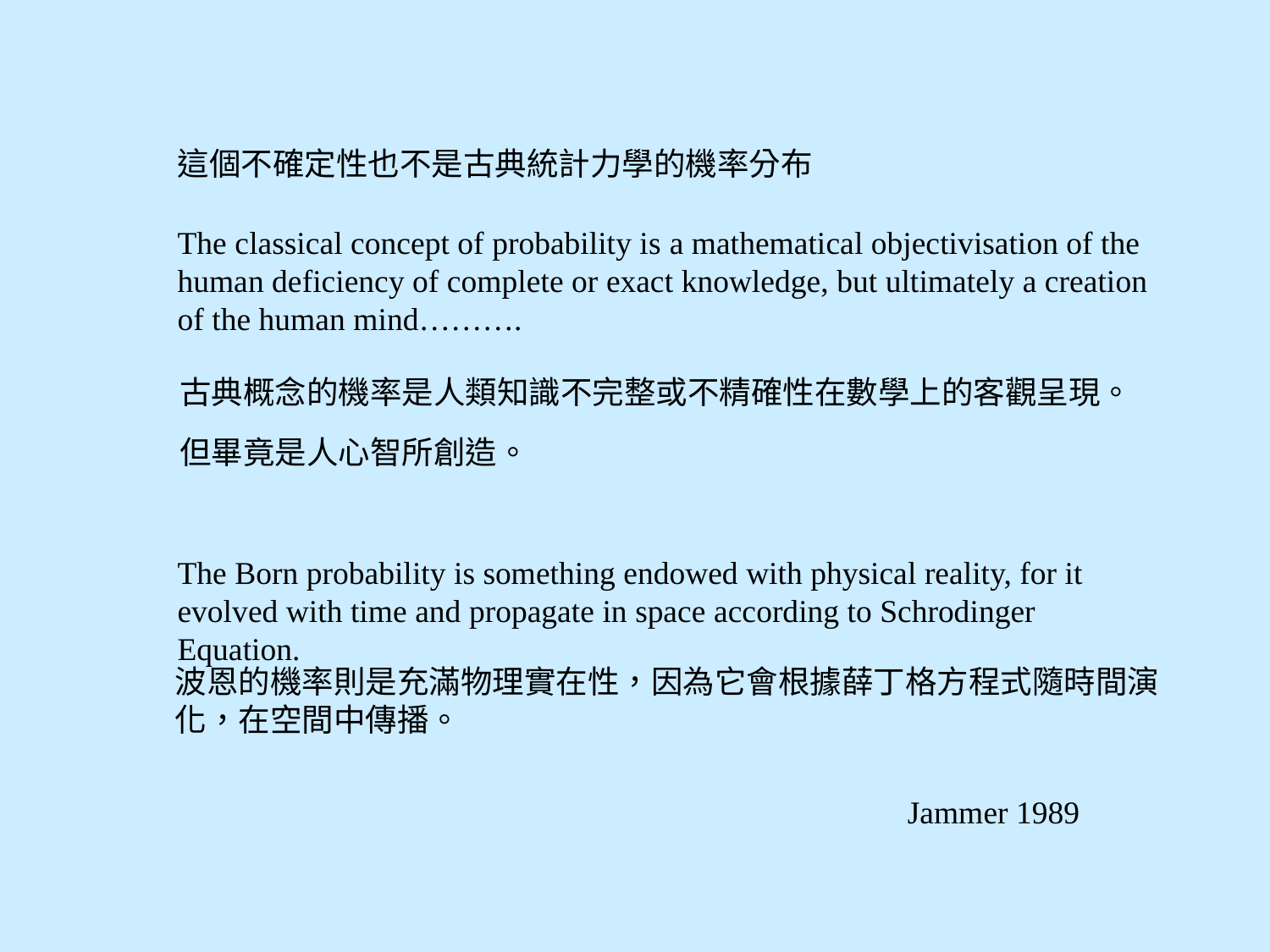

這個不確定性也不是古典統計力學的機率分布
The classical concept of probability is a mathematical objectivisation of the human deficiency of complete or exact knowledge, but ultimately a creation of the human mind……….
古典概念的機率是人類知識不完整或不精確性在數學上的客觀呈現。
但畢竟是人心智所創造。
The Born probability is something endowed with physical reality, for it evolved with time and propagate in space according to Schrodinger Equation.
波恩的機率則是充滿物理實在性，因為它會根據薛丁格方程式隨時間演化，在空間中傳播。
Jammer 1989